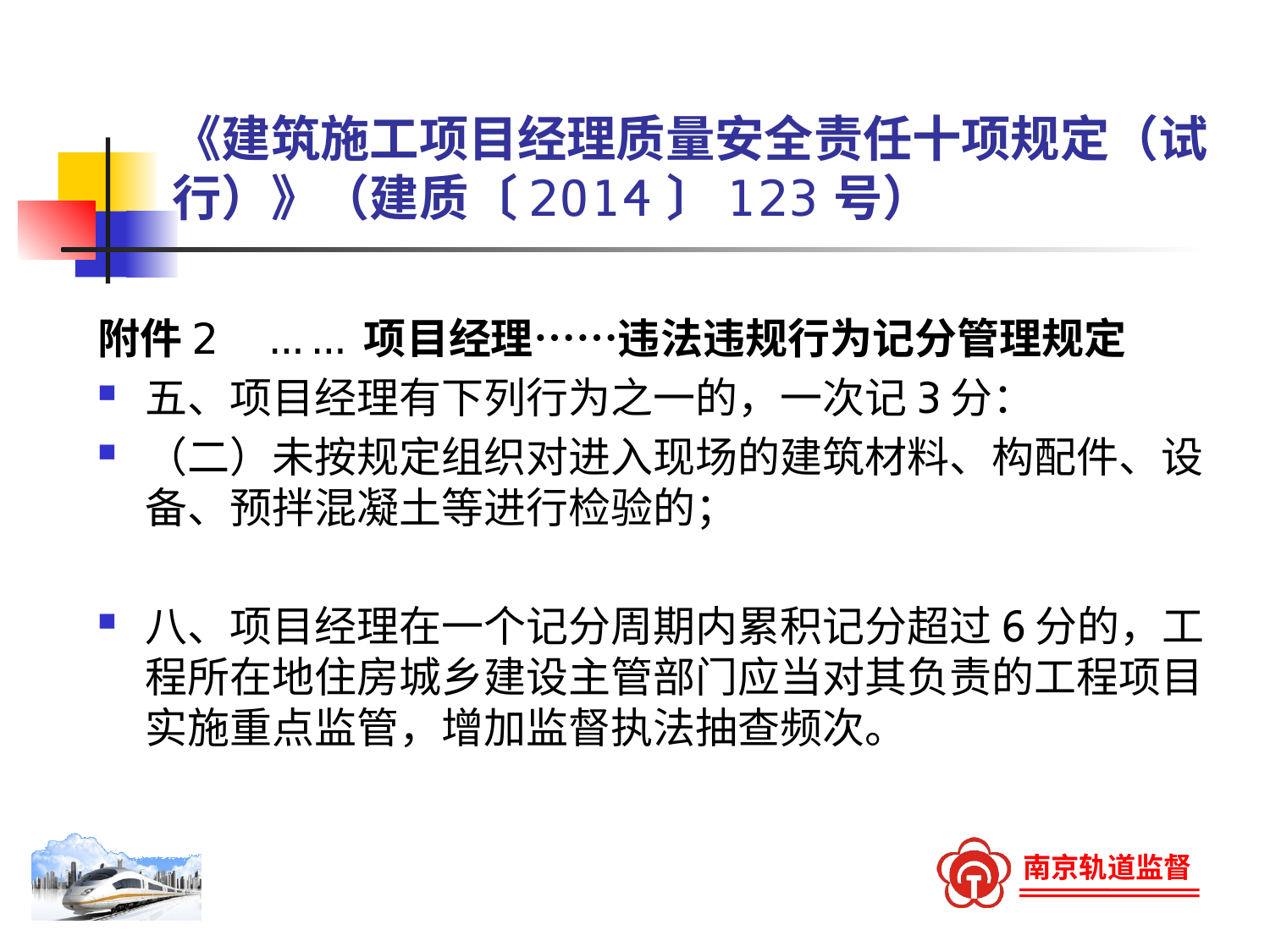

# 《建筑施工项目经理质量安全责任十项规定（试行）》（建质〔2014〕123号）
附件2    ……项目经理……违法违规行为记分管理规定
五、项目经理有下列行为之一的，一次记3分：
（二）未按规定组织对进入现场的建筑材料、构配件、设备、预拌混凝土等进行检验的；

八、项目经理在一个记分周期内累积记分超过6分的，工程所在地住房城乡建设主管部门应当对其负责的工程项目实施重点监管，增加监督执法抽查频次。